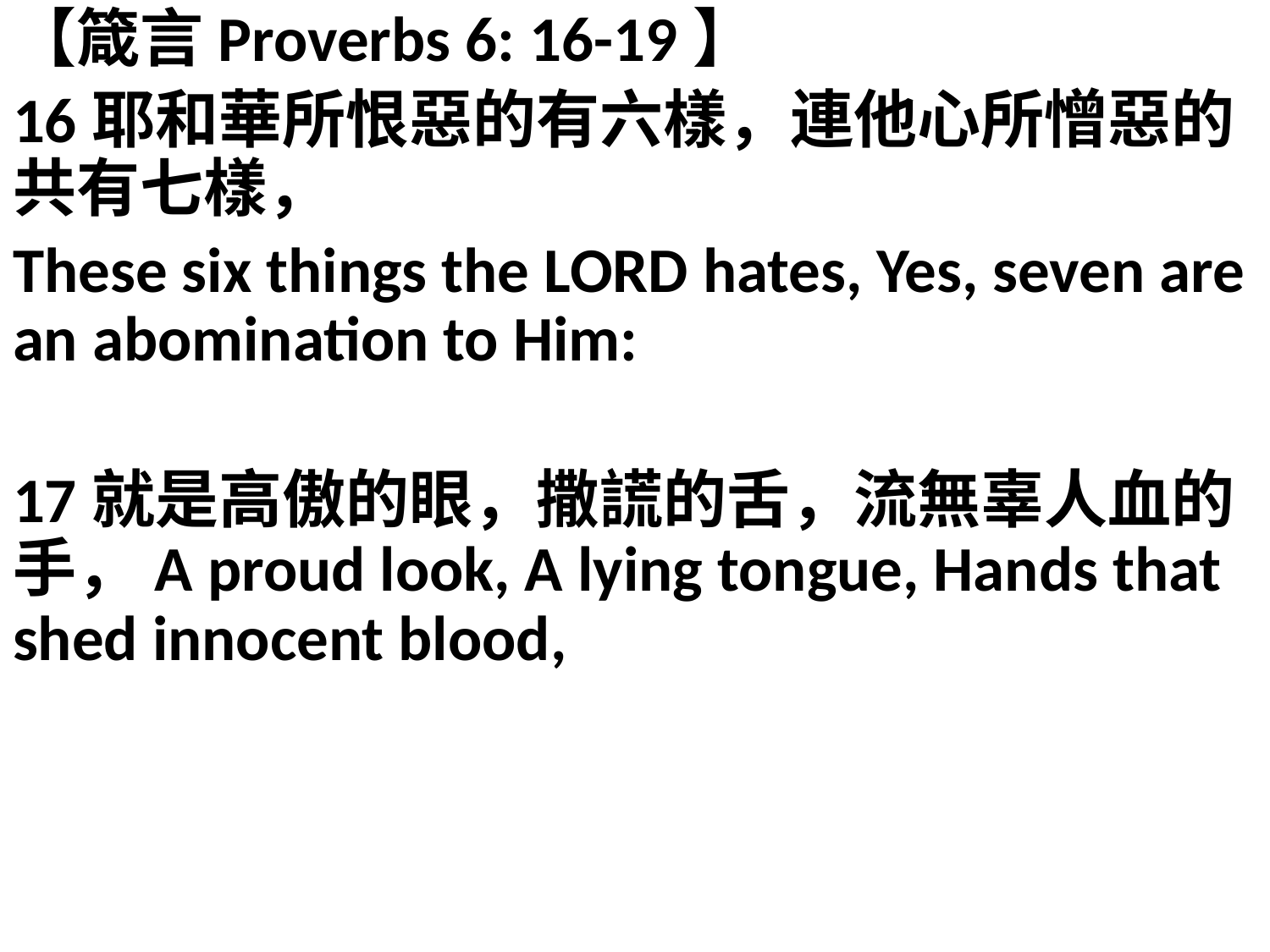

【箴言Proverbs 6: 16-19】
16耶和華所恨惡的有六樣，連他心所憎惡的共有七樣，
These six things the LORD hates, Yes, seven are an abomination to Him:

17就是高傲的眼，撒謊的舌，流無辜人血的手，A proud look, A lying tongue, Hands that shed innocent blood,